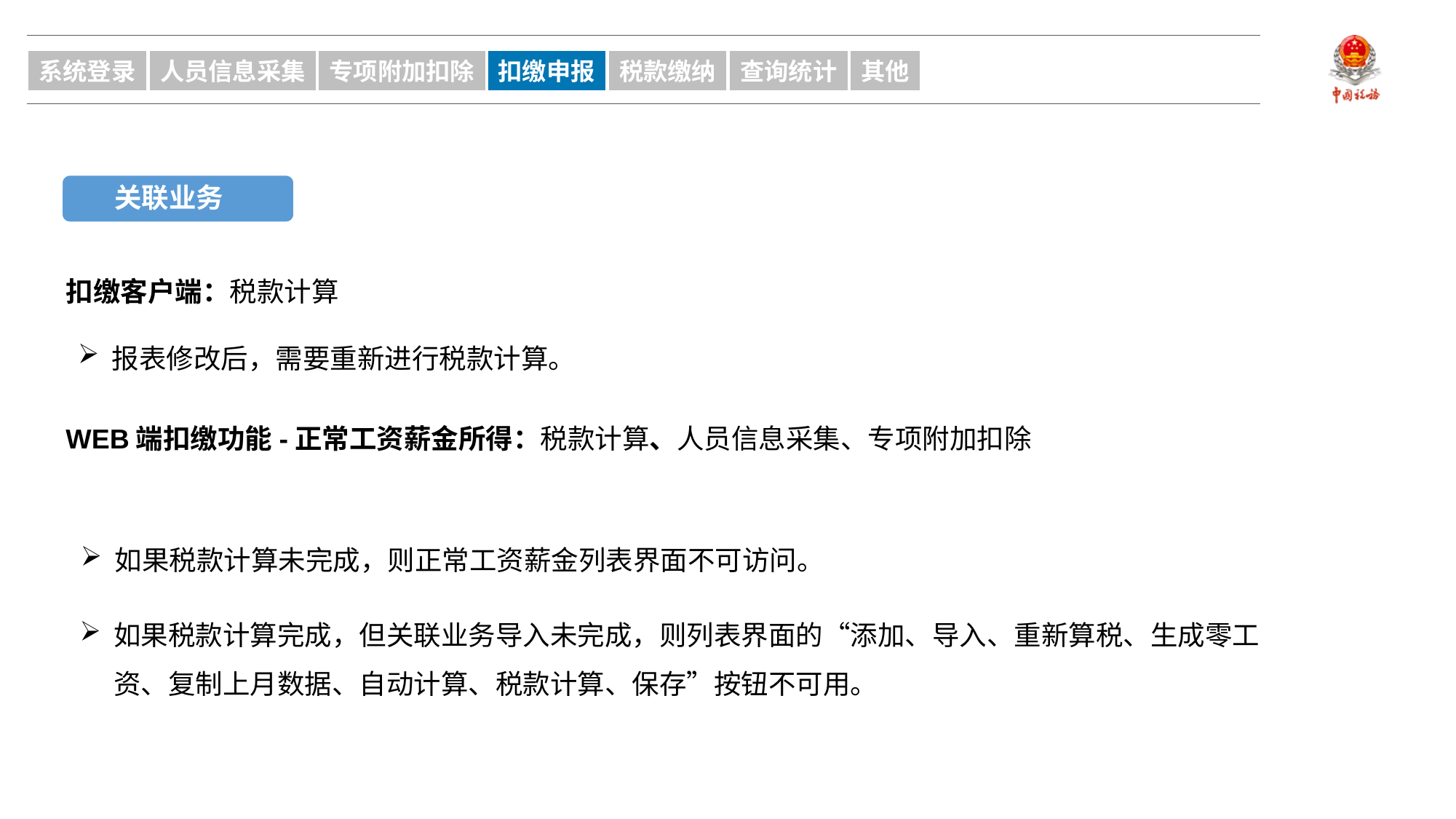

系统登录
人员信息采集
专项附加扣除
扣缴申报
税款缴纳
查询统计
其他

关联业务
扣缴客户端：税款计算
报表修改后，需要重新进行税款计算。
WEB端扣缴功能-正常工资薪金所得：税款计算、人员信息采集、专项附加扣除
如果税款计算未完成，则正常工资薪金列表界面不可访问。
如果税款计算完成，但关联业务导入未完成，则列表界面的“添加、导入、重新算税、生成零工资、复制上月数据、自动计算、税款计算、保存”按钮不可用。